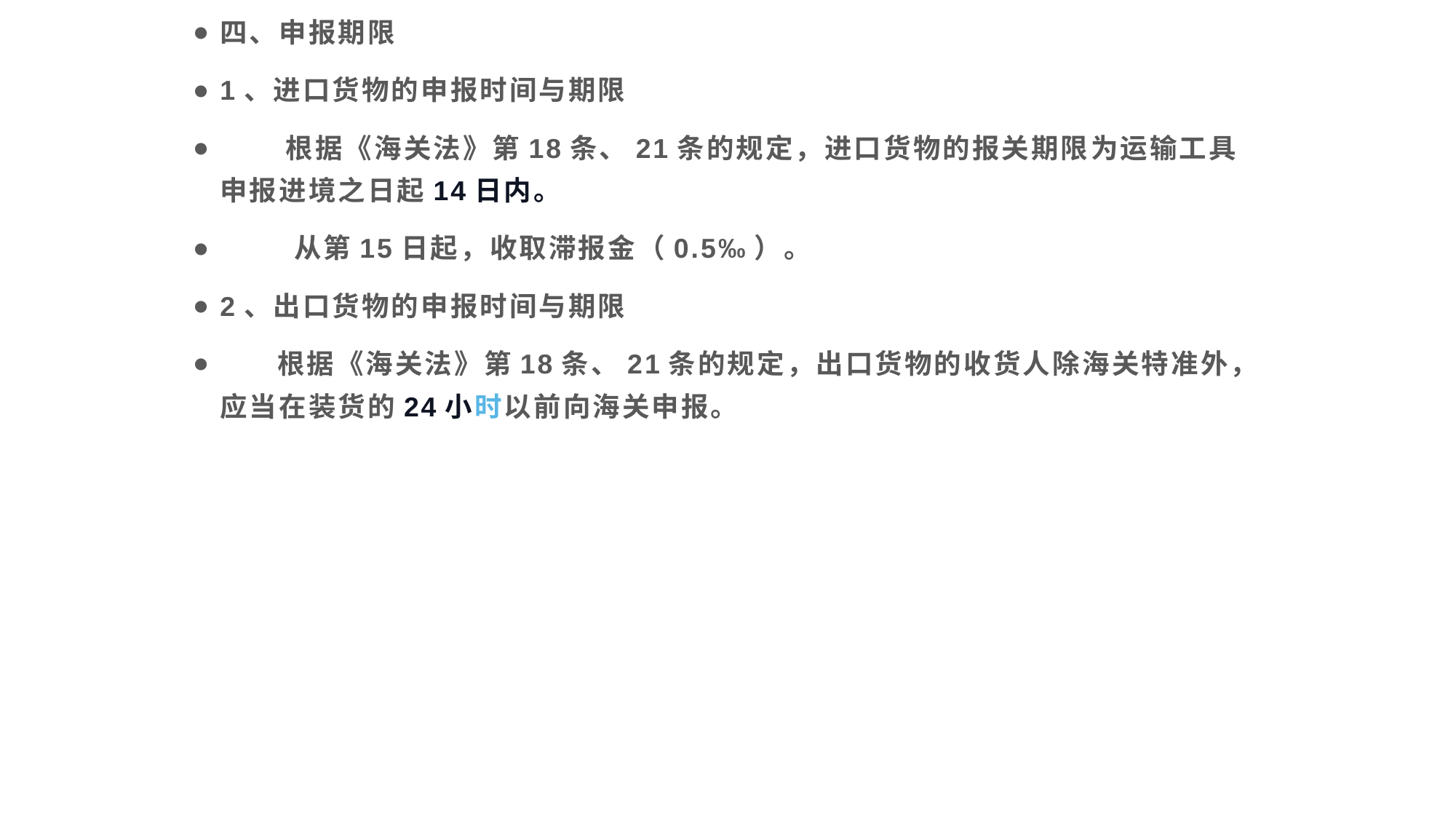

四、申报期限
1、进口货物的申报时间与期限
       根据《海关法》第18条、21条的规定，进口货物的报关期限为运输工具申报进境之日起14日内。
        从第15日起，收取滞报金（0.5‰）。
2、出口货物的申报时间与期限
      根据《海关法》第18条、21条的规定，出口货物的收货人除海关特准外，应当在装货的24小时以前向海关申报。